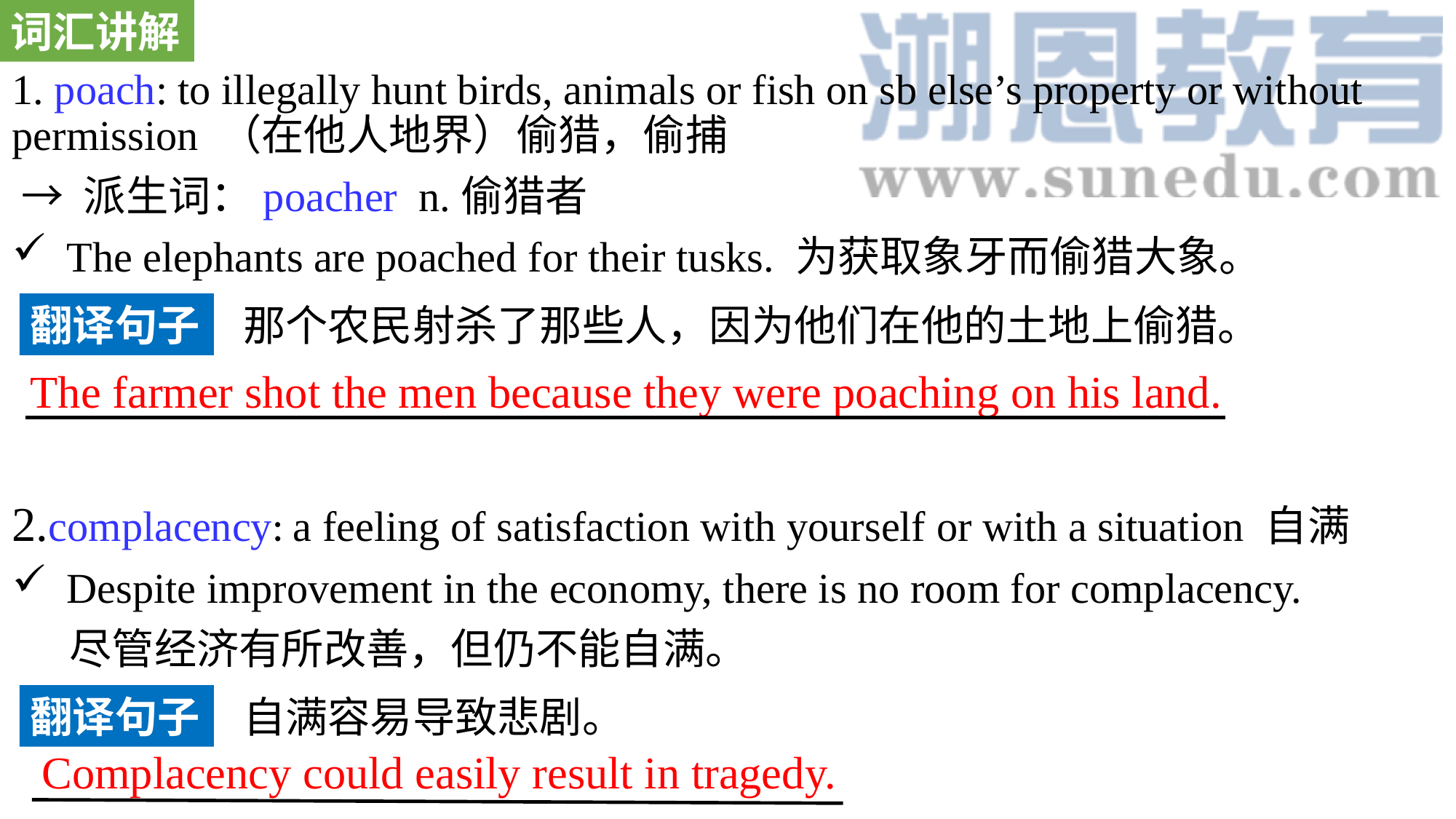

词汇讲解
1. poach: to illegally hunt birds, animals or fish on sb else’s property or without permission （在他人地界）偷猎，偷捕
 → 派生词：poacher  n.偷猎者
The elephants are poached for their tusks. 为获取象牙而偷猎大象。

2.complacency: a feeling of satisfaction with yourself or with a situation 自满
Despite improvement in the economy, there is no room for complacency.
     尽管经济有所改善，但仍不能自满。
翻译句子
那个农民射杀了那些人，因为他们在他的土地上偷猎。
The farmer shot the men because they were poaching on his land.
翻译句子
自满容易导致悲剧。
 Complacency could easily result in tragedy.